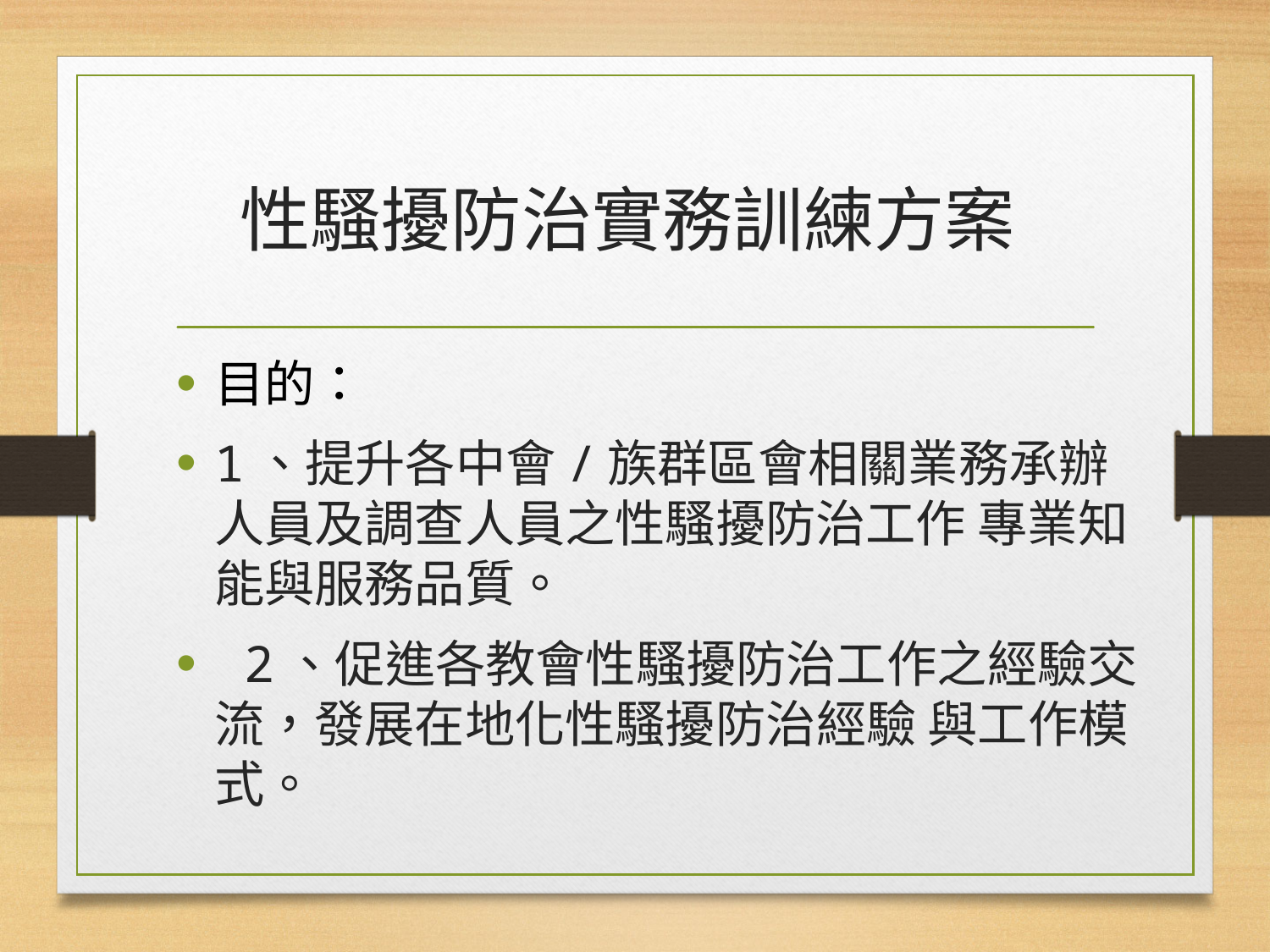

# 性騷擾防治實務訓練方案
目的：
1、提升各中會/族群區會相關業務承辦人員及調查人員之性騷擾防治工作 專業知能與服務品質。
 2、促進各教會性騷擾防治工作之經驗交流，發展在地化性騷擾防治經驗 與工作模式。